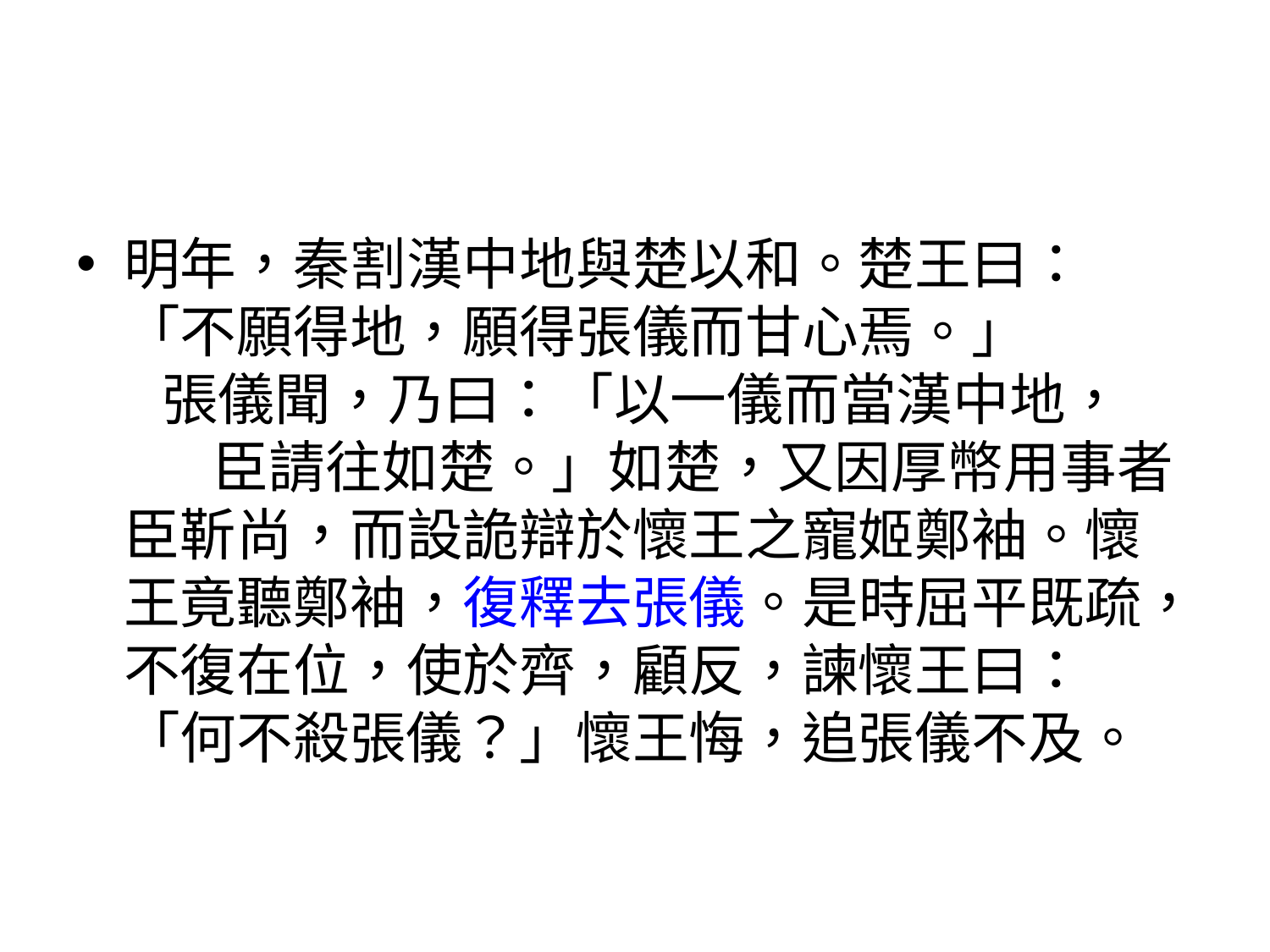

#
明年，秦割漢中地與楚以和。楚王曰：「不願得地，願得張儀而甘心焉。」                 張儀聞，乃曰：「以一儀而當漢中地，             臣請往如楚。」如楚，又因厚幣用事者臣靳尚，而設詭辯於懷王之寵姬鄭袖。懷王竟聽鄭袖，復釋去張儀。是時屈平既疏，不復在位，使於齊，顧反，諫懷王曰：「何不殺張儀？」懷王悔，追張儀不及。